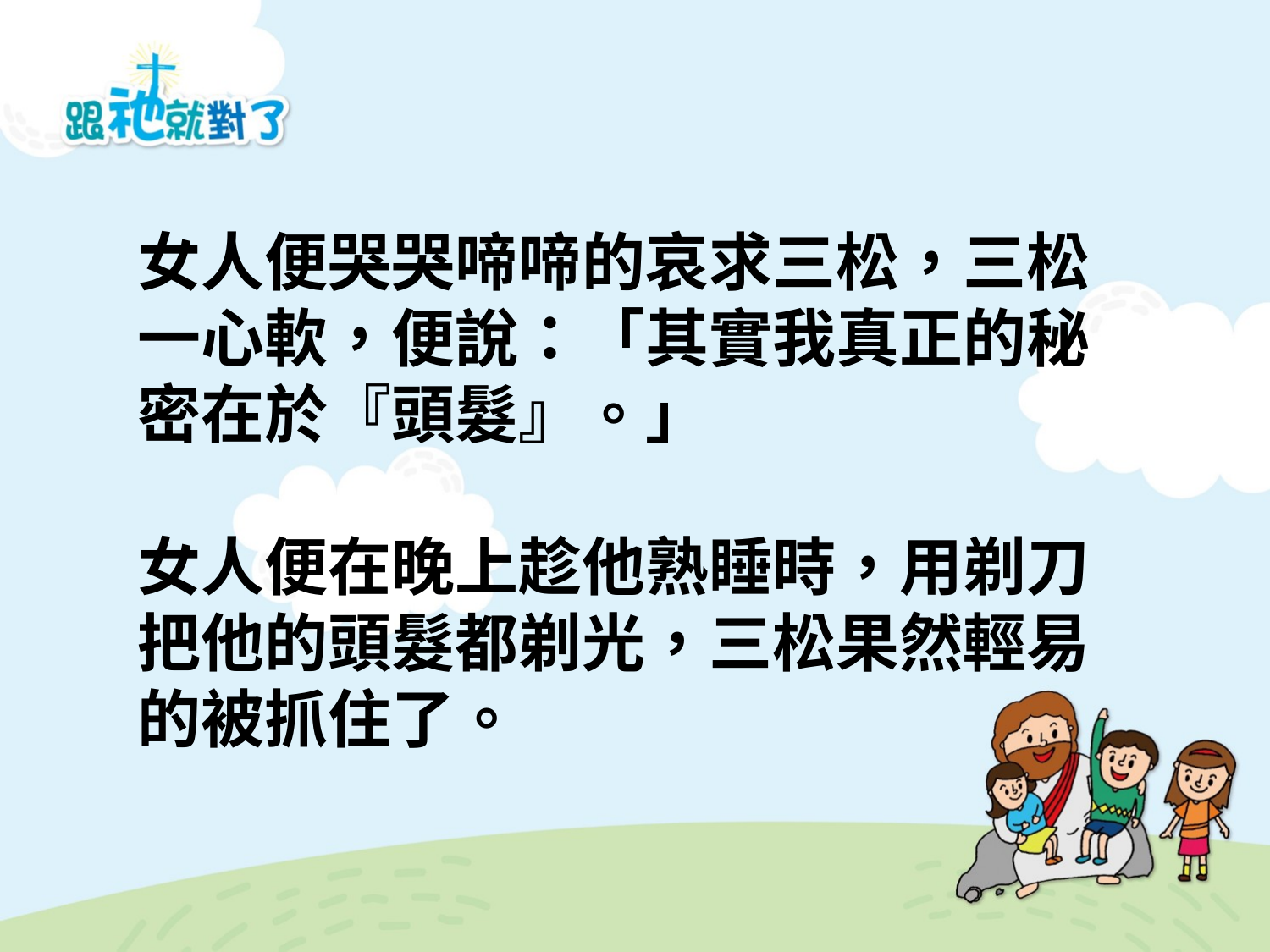

女人便哭哭啼啼的哀求三松，三松一心軟，便說：「其實我真正的秘密在於『頭髮』。」

女人便在晚上趁他熟睡時，用剃刀把他的頭髮都剃光，三松果然輕易的被抓住了。